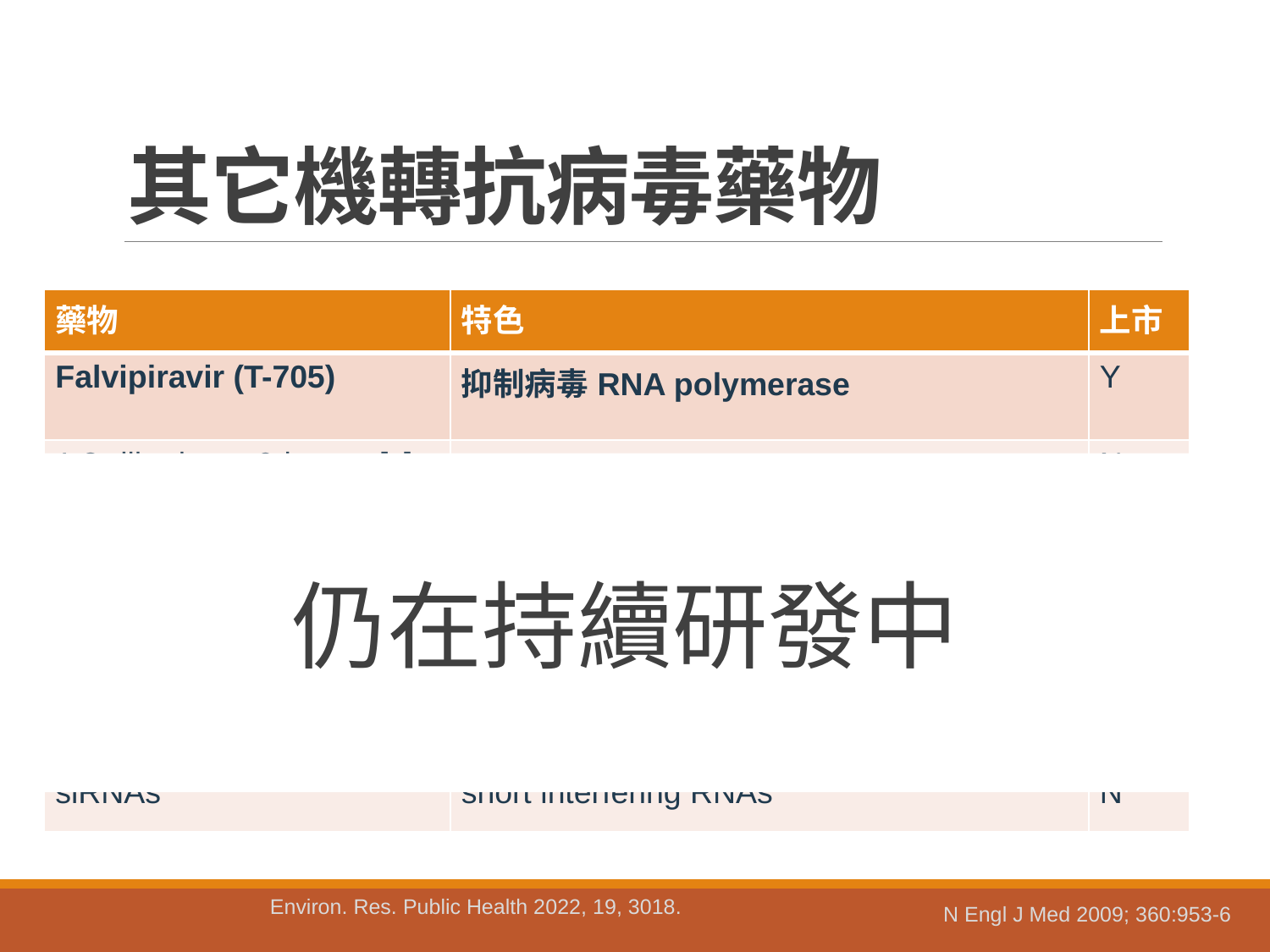

# 其它機轉抗病毒藥物
| 藥物 | 特色 | 上市 |
| --- | --- | --- |
| Falvipiravir (T-705) | 抑制病毒RNA polymerase | Y |
| 1,3-dihydroxy-6-benzo [c] chromene (D715-2441) | 抑制病毒RNA polymerase | N |
| Fludase (DAS181) | 切除呼吸道上皮細胞的silic acid receptor | N |
| FA-6005 | 抑制病毒vRNP complex活性，阻斷RNPs合成 | N |
| Cynovirin-N | Hemagglutinin inhibitor | N |
| siRNAs | short interfering RNAs | N |
仍在持續研發中
Environ. Res. Public Health 2022, 19, 3018.
N Engl J Med 2009; 360:953-6